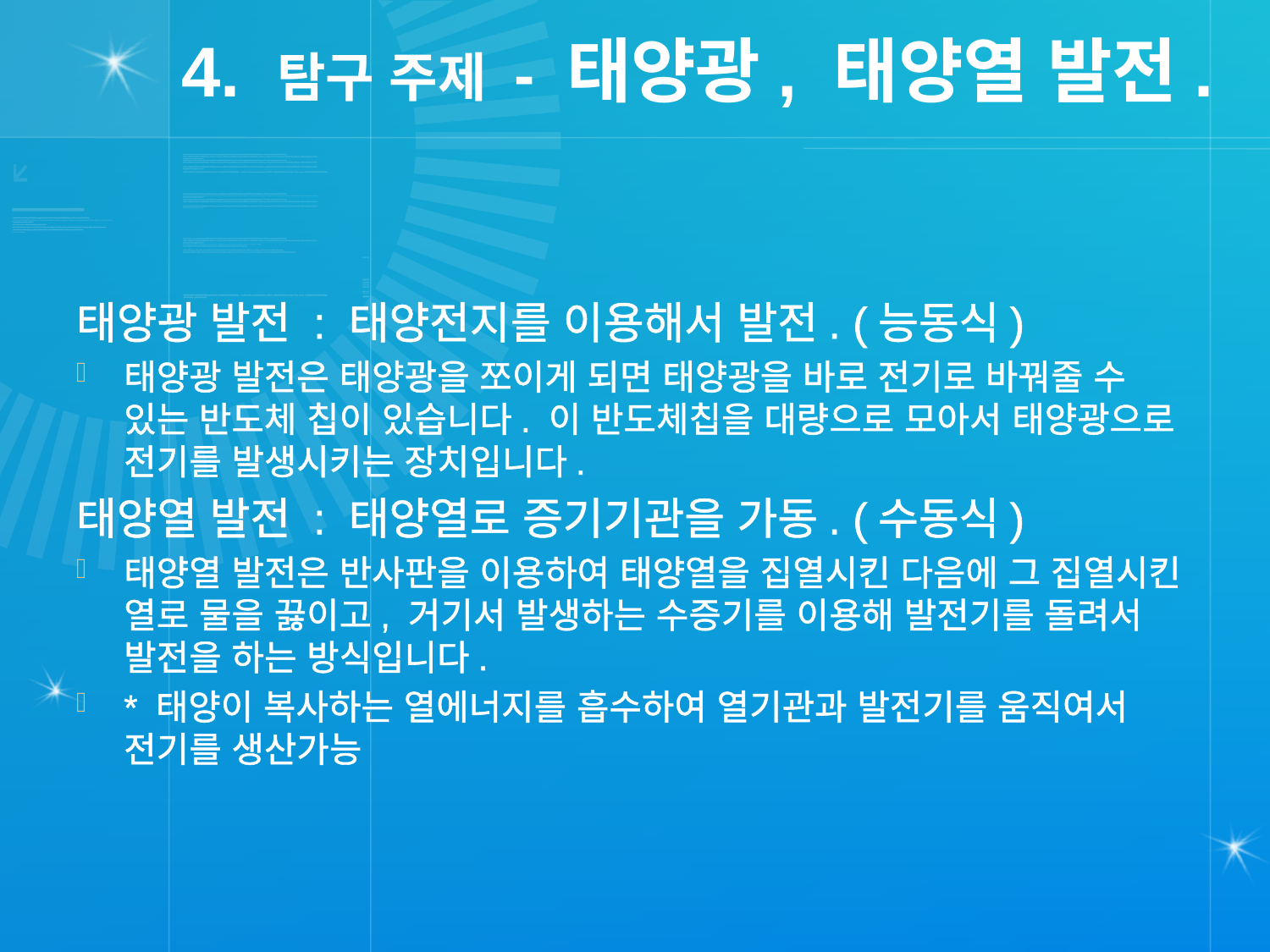

# 4. 탐구 주제 - 태양광, 태양열 발전.

태양광 발전 : 태양전지를 이용해서 발전. (능동식)
태양광 발전은 태양광을 쪼이게 되면 태양광을 바로 전기로 바꿔줄 수 있는 반도체 칩이 있습니다. 이 반도체칩을 대량으로 모아서 태양광으로 전기를 발생시키는 장치입니다.
태양열 발전 : 태양열로 증기기관을 가동. (수동식)
태양열 발전은 반사판을 이용하여 태양열을 집열시킨 다음에 그 집열시킨 열로 물을 끓이고, 거기서 발생하는 수증기를 이용해 발전기를 돌려서 발전을 하는 방식입니다.
* 태양이 복사하는 열에너지를 흡수하여 열기관과 발전기를 움직여서 전기를 생산가능